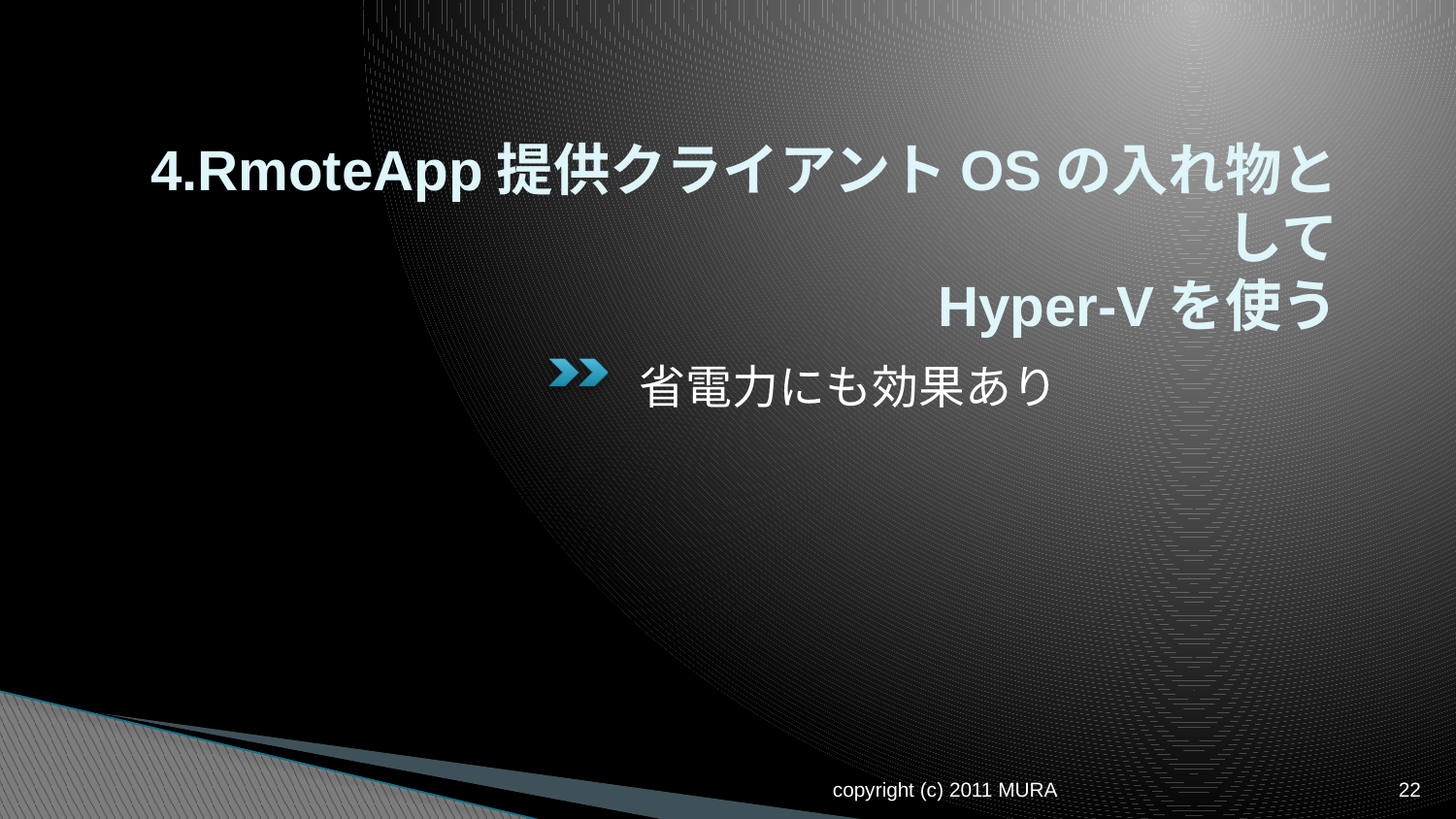

# 4.RmoteApp提供クライアントOSの入れ物として Hyper-Vを使う
省電力にも効果あり
copyright (c) 2011 MURA
22